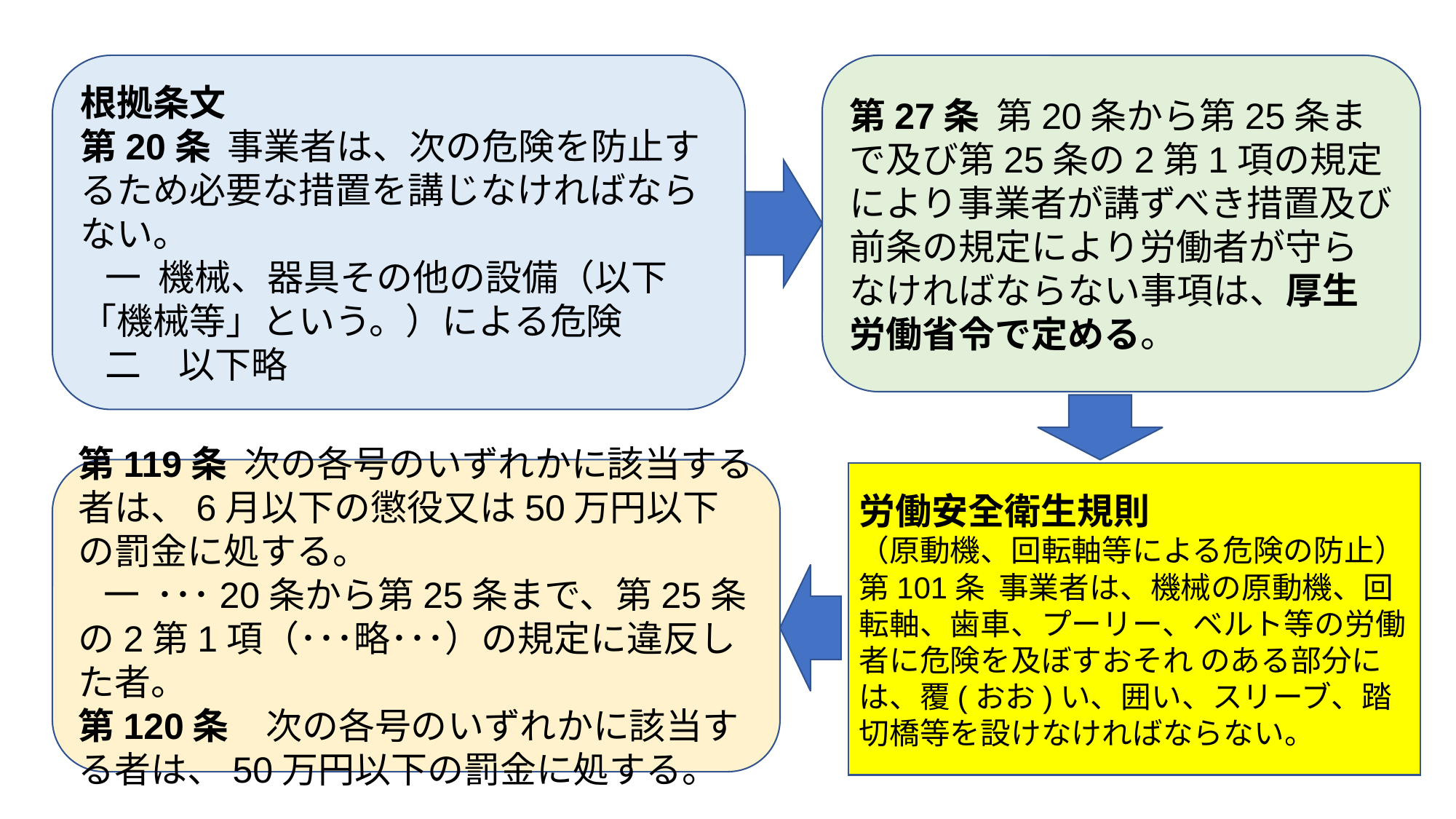

根拠条文
第20条  事業者は、次の危険を防止するため必要な措置を講じなければならない。
  一  機械、器具その他の設備（以下「機械等」という。）による危険
  二　以下略
第27条  第20条から第25条まで及び第25条の2第1項の規定により事業者が講ずべき措置及び前条の規定により労働者が守らなければならない事項は、厚生労働省令で定める。

第119条  次の各号のいずれかに該当する者は、6月以下の懲役又は50万円以下の罰金に処する。
  一  ･･･20条から第25条まで、第25条の2第1項（･･･略･･･）の規定に違反した者。
第120条　次の各号のいずれかに該当する者は、50万円以下の罰金に処する。
労働安全衛生規則
（原動機、回転軸等による危険の防止）
第101条  事業者は、機械の原動機、回転軸、歯車、プーリー、ベルト等の労働者に危険を及ぼすおそれ のある部分には、覆(おお)い、囲い、スリーブ、踏切橋等を設けなければならない。